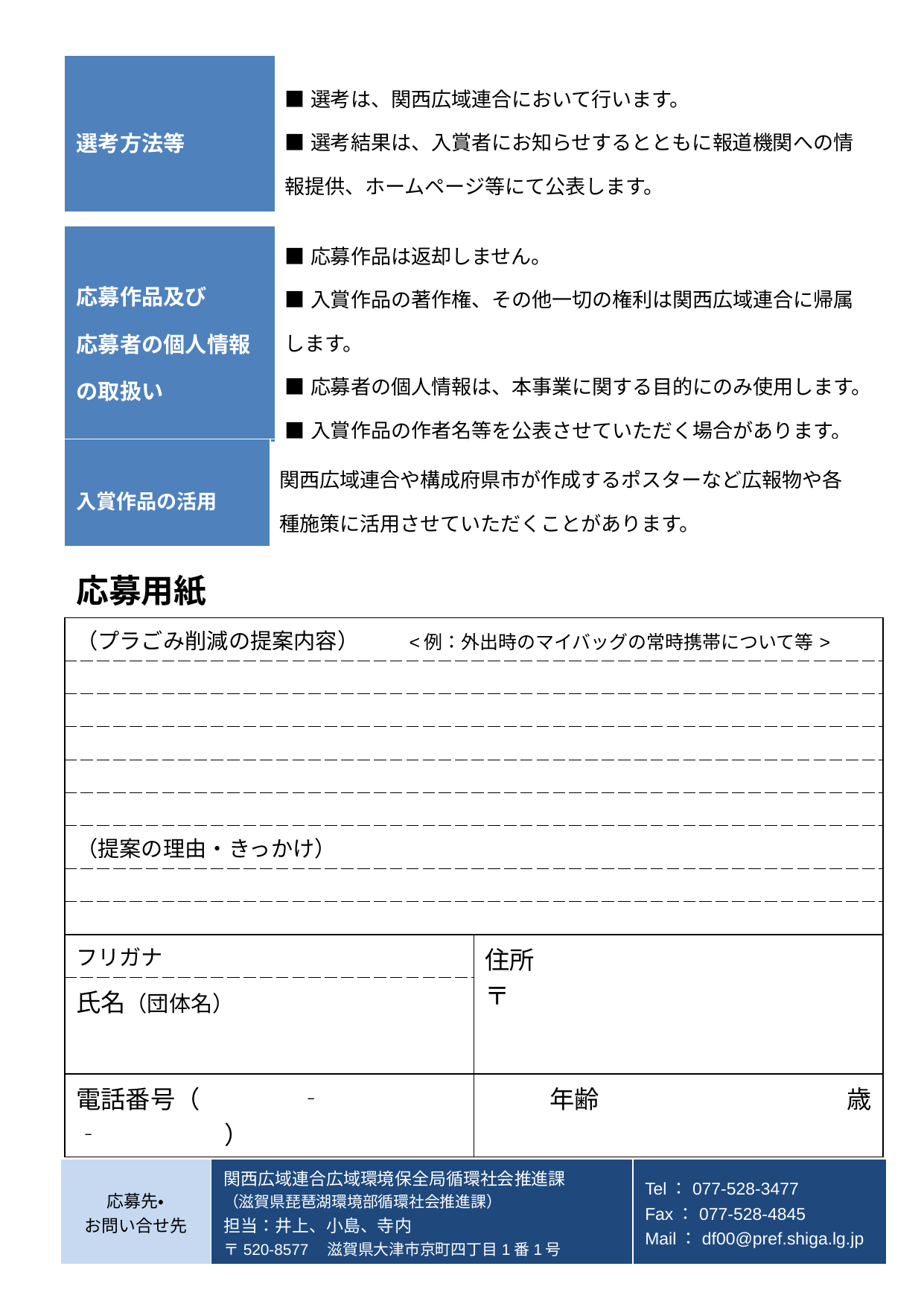

| 選考方法等 | ■選考は、関西広域連合において行います。 ■選考結果は、入賞者にお知らせするとともに報道機関への情報提供、ホームページ等にて公表します。 |
| --- | --- |
| 応募作品及び 応募者の個人情報の取扱い | ■応募作品は返却しません。 ■入賞作品の著作権、その他一切の権利は関西広域連合に帰属します。 ■応募者の個人情報は、本事業に関する目的にのみ使用します。 ■入賞作品の作者名等を公表させていただく場合があります。 |
| --- | --- |
| 入賞作品の活用 | 関西広域連合や構成府県市が作成するポスターなど広報物や各種施策に活用させていただくことがあります。 |
| --- | --- |
| 応募用紙 |  |
| --- | --- |
| （プラごみ削減の提案内容）　　<例：外出時のマイバッグの常時携帯について等> |  |
|  |  |
|  |  |
|  |  |
|  |  |
|  |  |
| （提案の理由・きっかけ） |  |
|  |  |
|  |  |
| フリガナ | 住所 〒 |
| 氏名（団体名） |  |
| 電話番号（　　　　‐　　　　　‐　　　　　） | 年齢　　　　　　　　　　歳 |
| 応募先・ お問い合せ先 | 関西広域連合広域環境保全局循環社会推進課 （滋賀県琵琶湖環境部循環社会推進課） 担当：井上、小島、寺内 〒520-8577　滋賀県大津市京町四丁目1番1号 | Tel：077-528-3477 Fax：077-528-4845 Mail：df00@pref.shiga.lg.jp |
| --- | --- | --- |